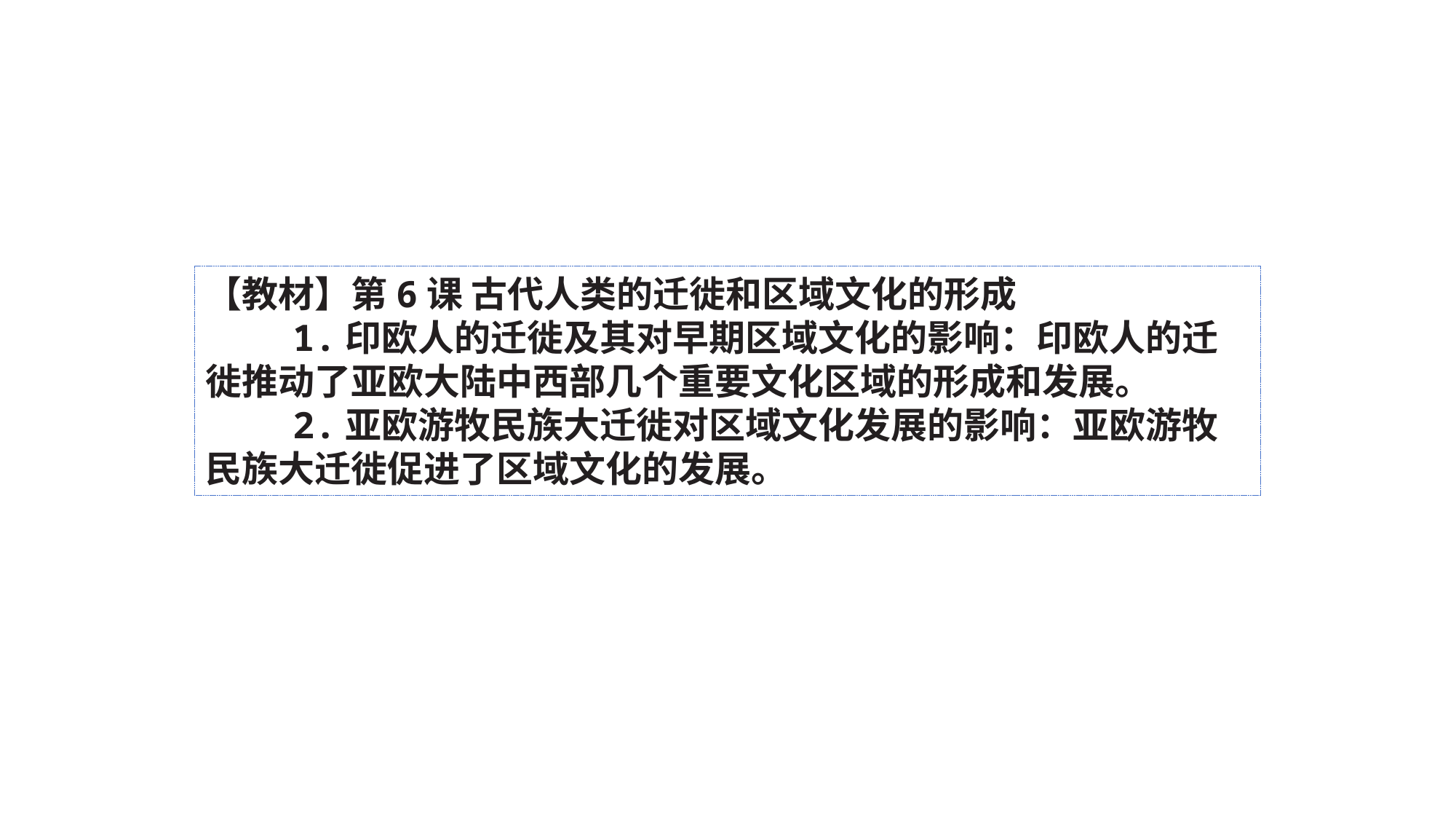

【教材】第6课 古代人类的迁徙和区域文化的形成
    1.印欧人的迁徙及其对早期区域文化的影响：印欧人的迁徙推动了亚欧大陆中西部几个重要文化区域的形成和发展。
    2.亚欧游牧民族大迁徙对区域文化发展的影响：亚欧游牧民族大迁徙促进了区域文化的发展。